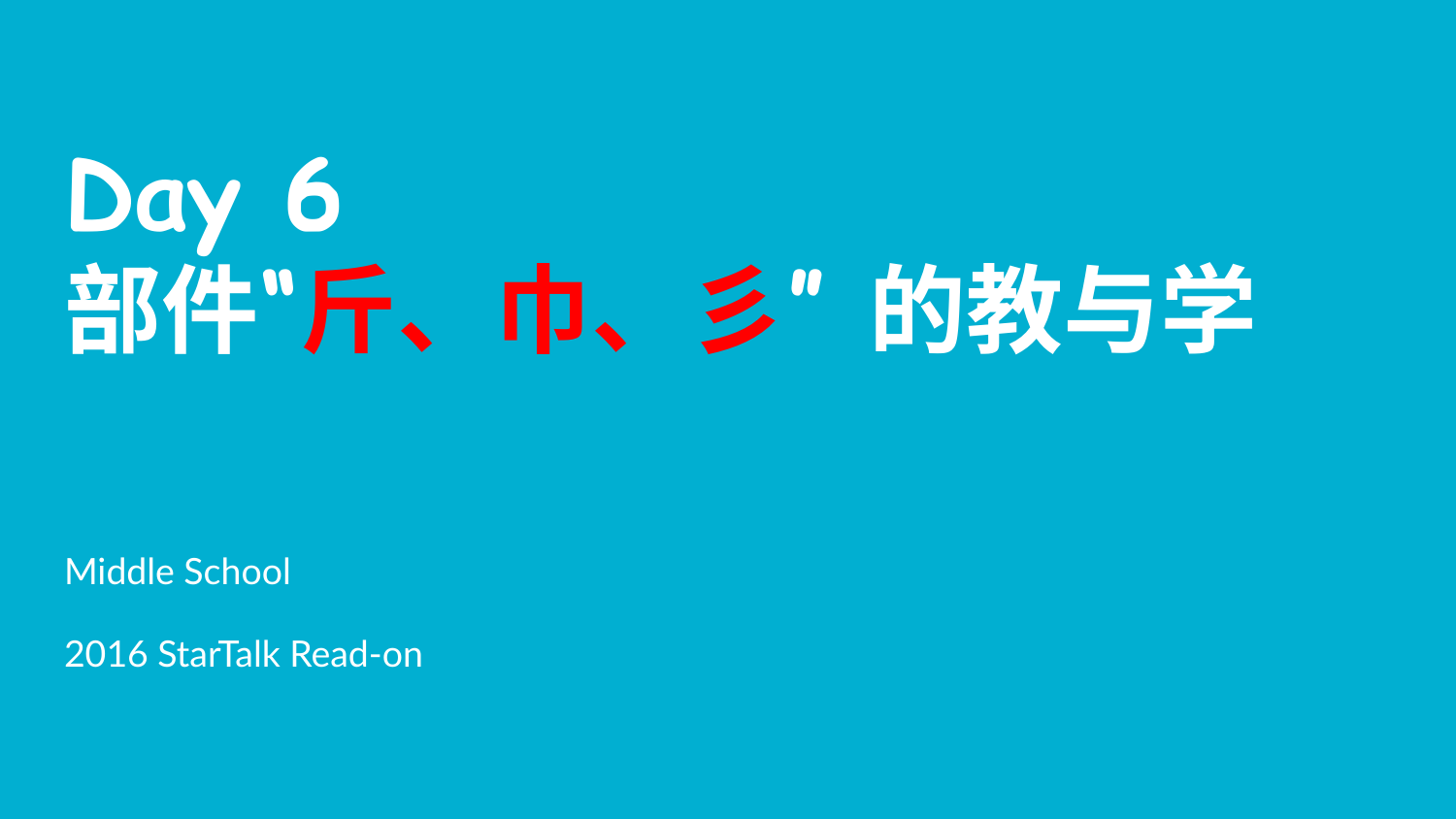

Day 6
部件“斤、巾、彡” 的教与学

Middle School
2016 StarTalk Read-on